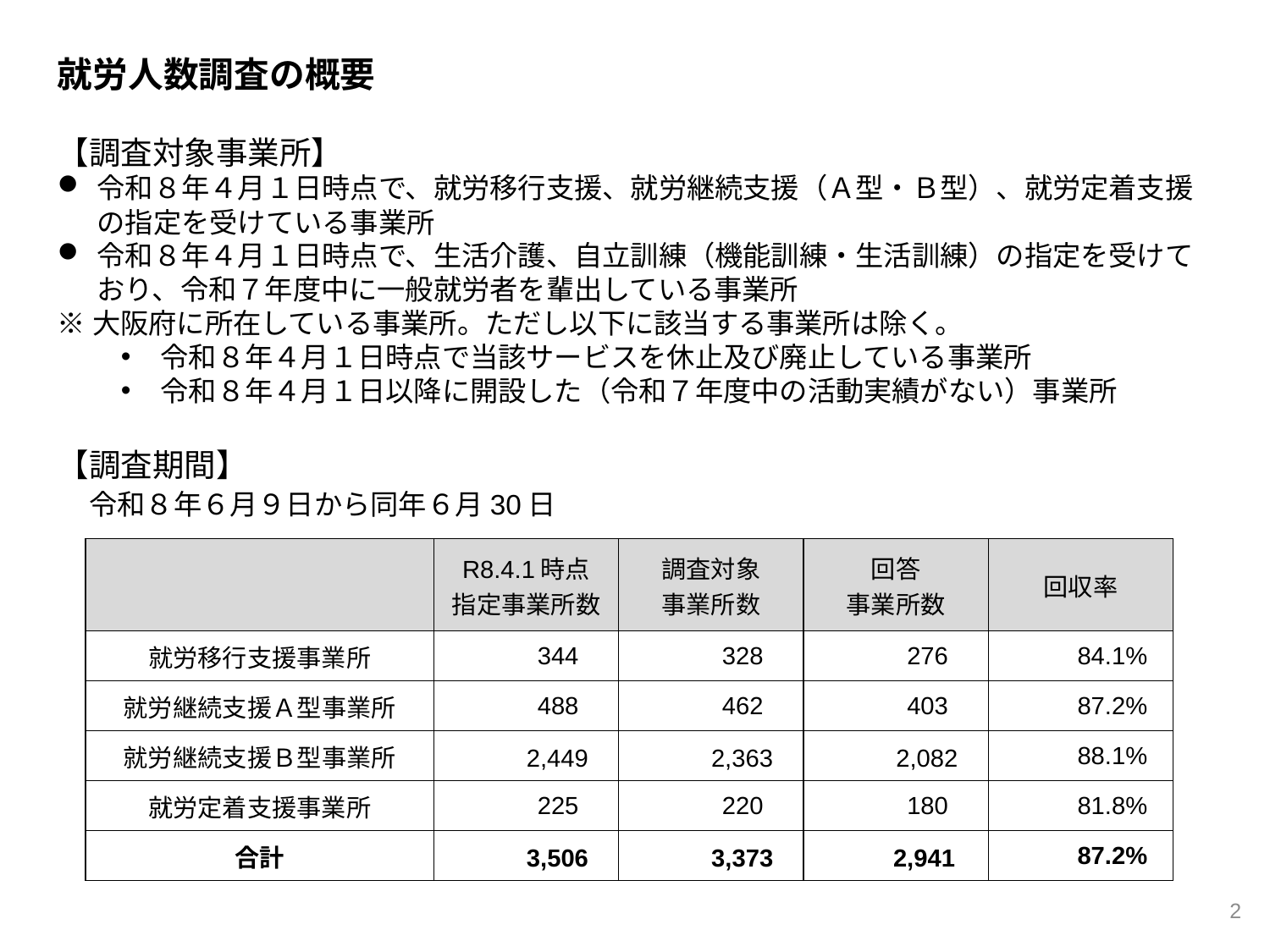

就労人数調査の概要

【調査対象事業所】
令和８年４月１日時点で、就労移行支援、就労継続支援（Ａ型・Ｂ型）、就労定着支援の指定を受けている事業所
令和８年４月１日時点で、生活介護、自立訓練（機能訓練・生活訓練）の指定を受けており、令和７年度中に一般就労者を輩出している事業所
※大阪府に所在している事業所。ただし以下に該当する事業所は除く。
令和８年４月１日時点で当該サービスを休止及び廃止している事業所
令和８年４月１日以降に開設した（令和７年度中の活動実績がない）事業所

【調査期間】
　令和８年６月９日から同年６月30日
|  | R8.4.1時点 指定事業所数 | 調査対象 事業所数 | 回答 事業所数 | 回収率 |
| --- | --- | --- | --- | --- |
| 就労移行支援事業所 | 344 | 328 | 276 | 84.1% |
| 就労継続支援Ａ型事業所 | 488 | 462 | 403 | 87.2% |
| 就労継続支援Ｂ型事業所 | 2,449 | 2,363 | 2,082 | 88.1% |
| 就労定着支援事業所 | 225 | 220 | 180 | 81.8% |
| 合計 | 3,506 | 3,373 | 2,941 | 87.2% |
2